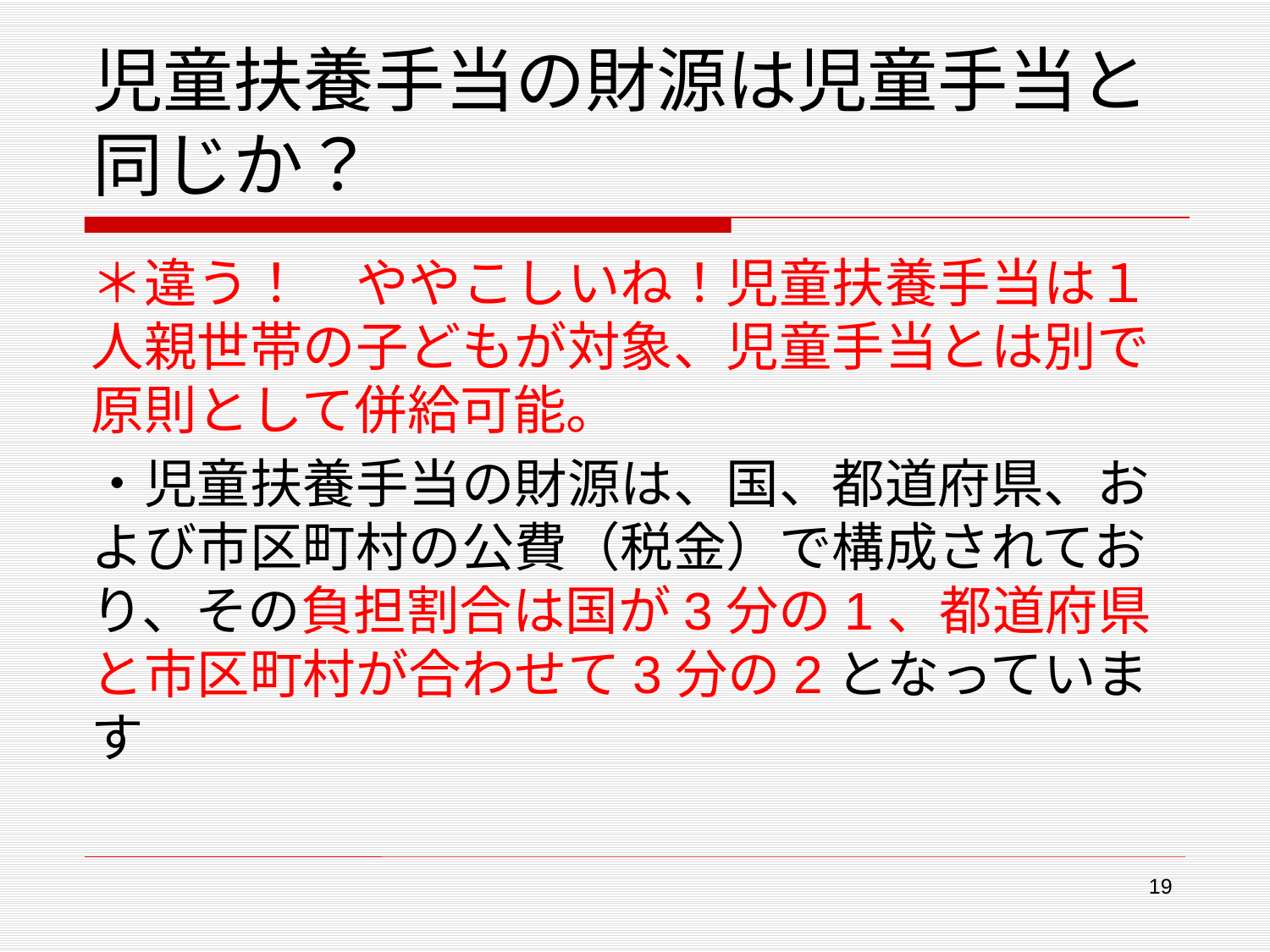

# 児童扶養手当の財源は児童手当と同じか？
＊違う！　ややこしいね！児童扶養手当は１人親世帯の子どもが対象、児童手当とは別で原則として併給可能。
・児童扶養手当の財源は、国、都道府県、および市区町村の公費（税金）で構成されており、その負担割合は国が3分の1、都道府県と市区町村が合わせて3分の2となっています
19